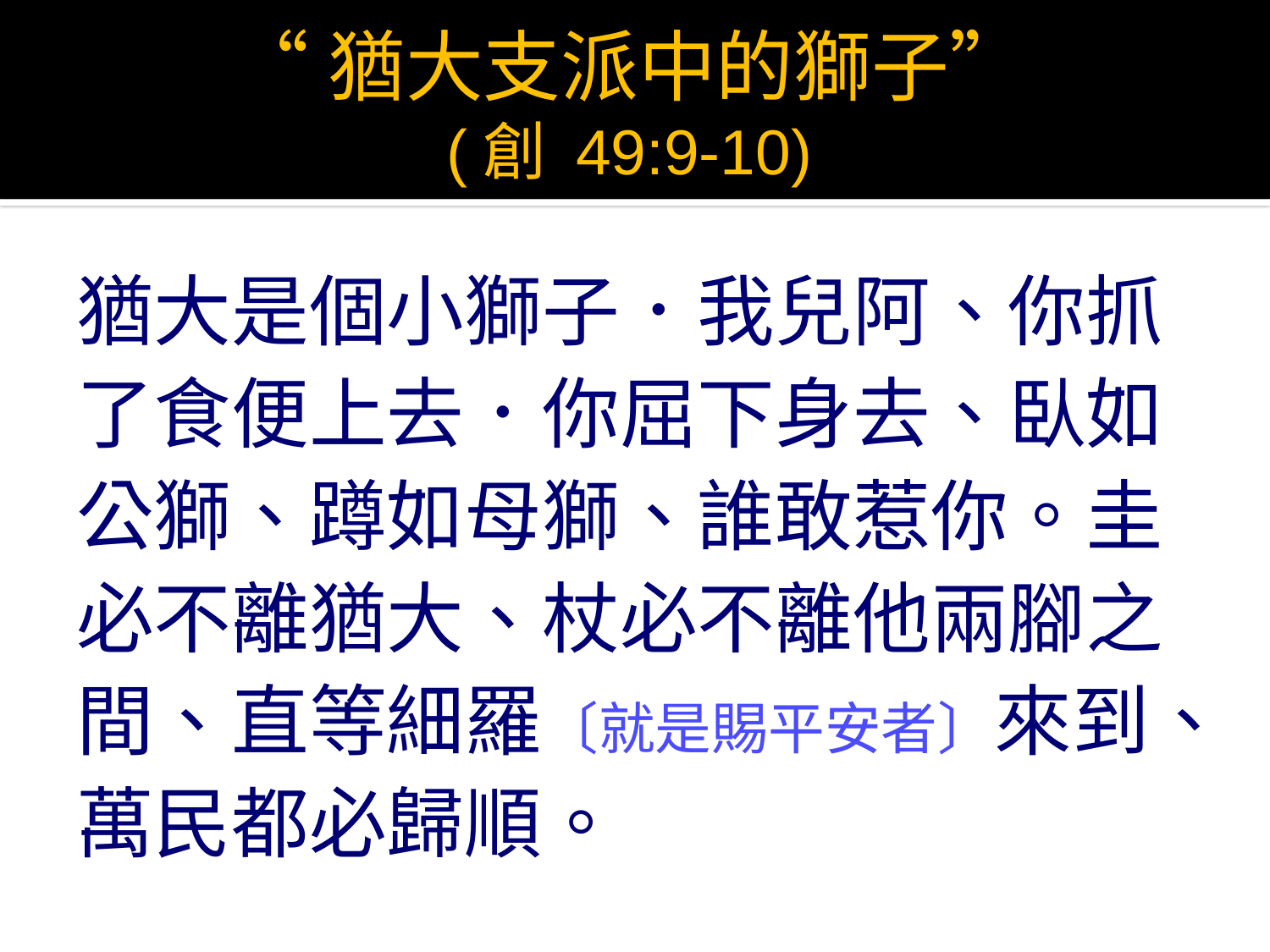

# “猶大支派中的獅子” (創 49:9-10)
猶大是個小獅子．我兒阿、你抓了食便上去．你屈下身去、臥如公獅、蹲如母獅、誰敢惹你。圭必不離猶大、杖必不離他兩腳之間、直等細羅〔就是賜平安者〕來到、萬民都必歸順。